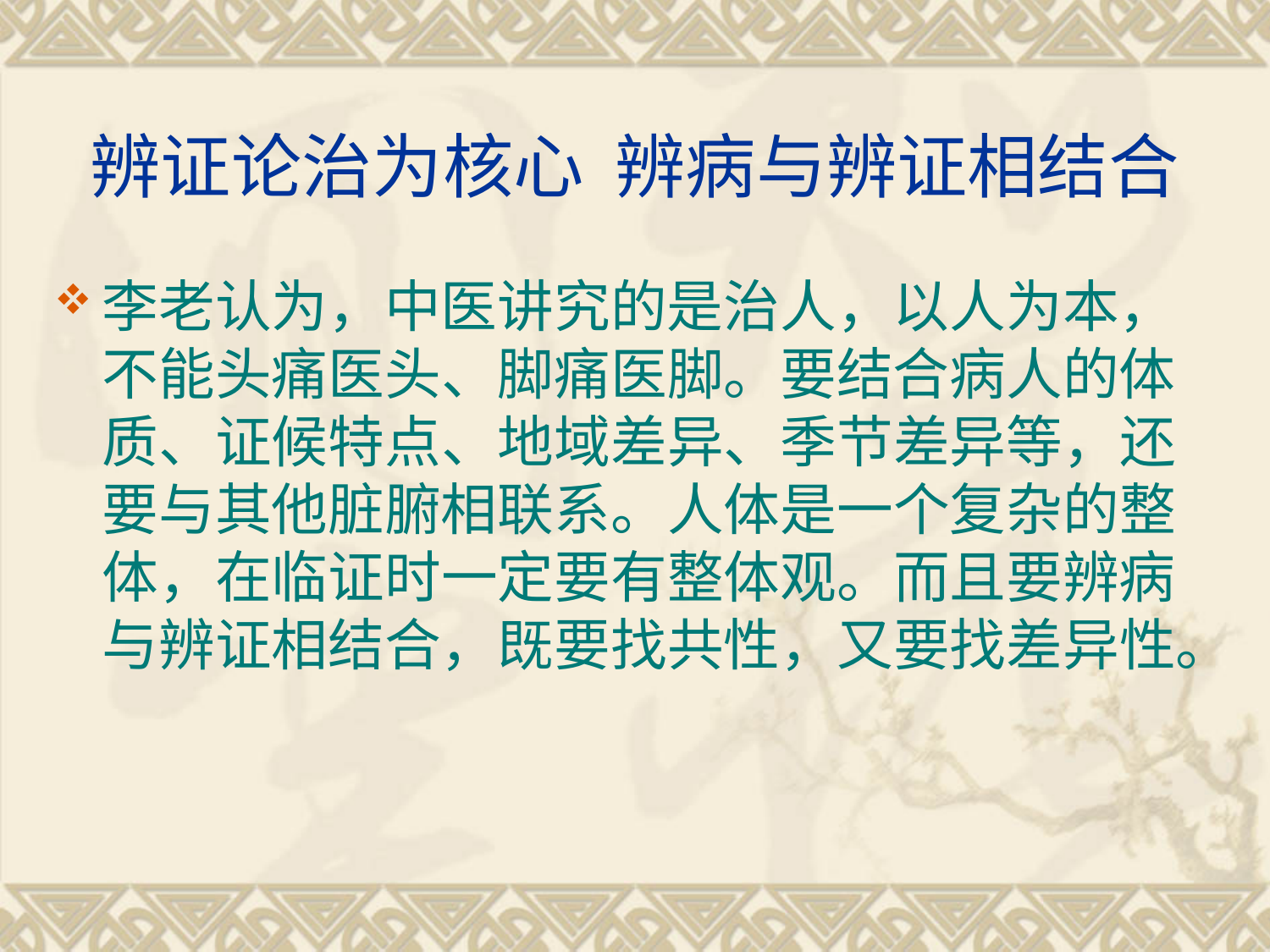

# 辨证论治为核心  辨病与辨证相结合
李老认为，中医讲究的是治人，以人为本，不能头痛医头、脚痛医脚。要结合病人的体质、证候特点、地域差异、季节差异等，还要与其他脏腑相联系。人体是一个复杂的整体，在临证时一定要有整体观。而且要辨病与辨证相结合，既要找共性，又要找差异性。